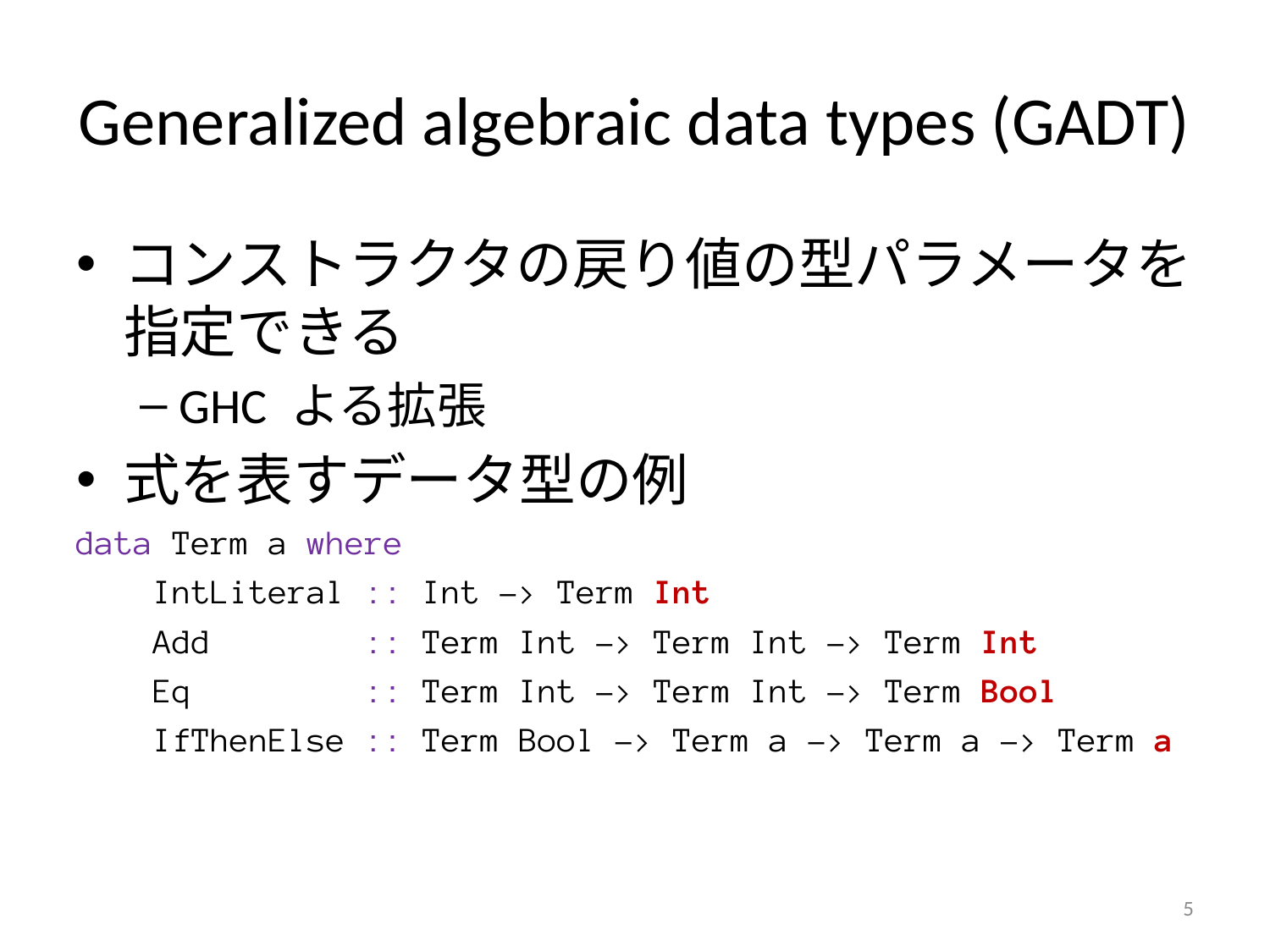

# Generalized algebraic data types (GADT)
コンストラクタの戻り値の型パラメータを指定できる
GHC よる拡張
式を表すデータ型の例
data Term a where
    IntLiteral :: Int -> Term Int
    Add        :: Term Int -> Term Int -> Term Int
    Eq         :: Term Int -> Term Int -> Term Bool
    IfThenElse :: Term Bool -> Term a -> Term a -> Term a

5